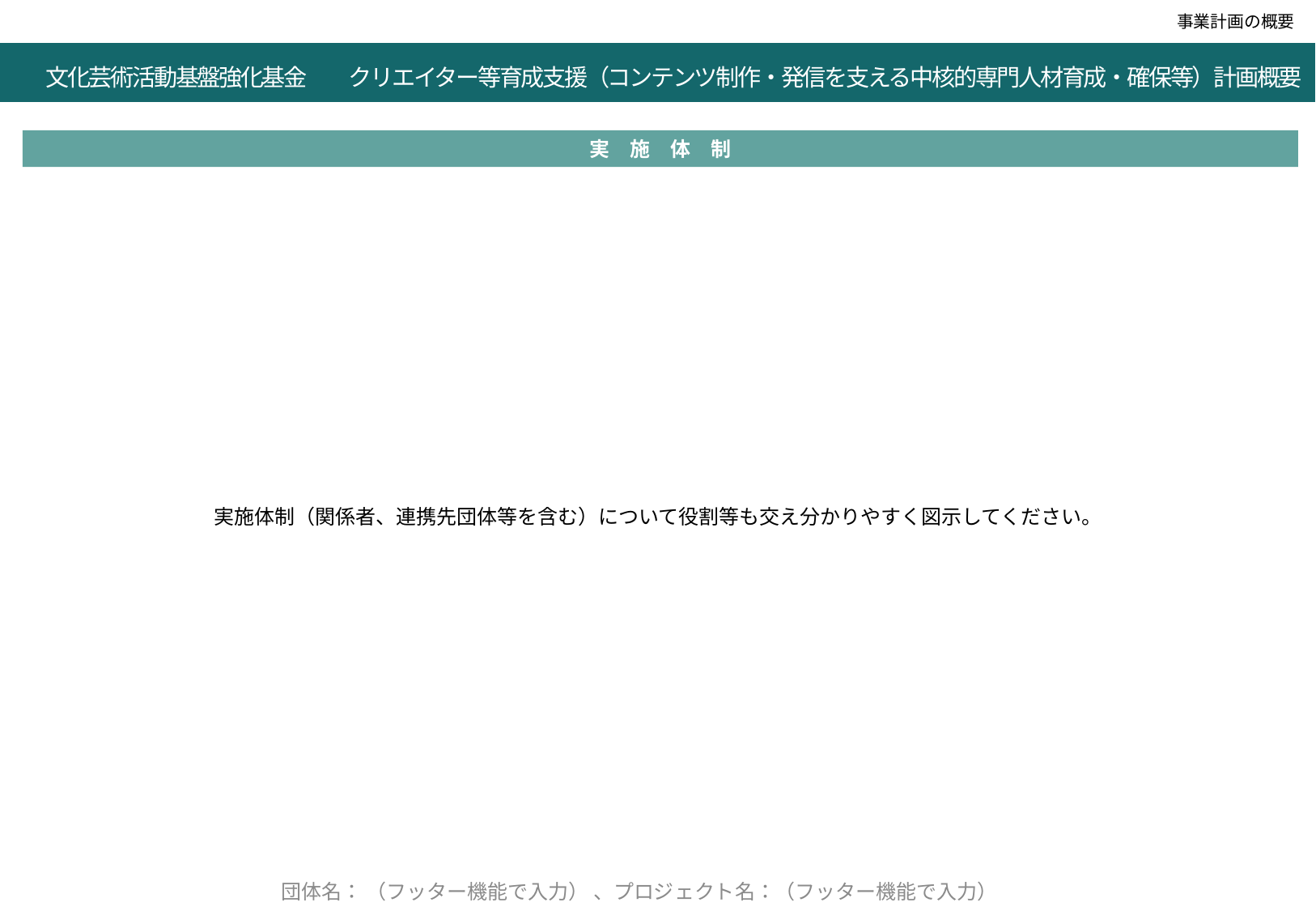

令和２年度「就職・転職支援のための大学リカレント教育推進事業（就職・転職支援のためのリカレント教育プログラムの開発・実施）」企画提案書（a：求職支援）(P4)
事業計画の概要
　文化芸術活動基盤強化基金　　クリエイター等育成支援（コンテンツ制作・発信を支える中核的専門人材育成・確保等）計画概要
実　施　体　制
実施体制（関係者、連携先団体等を含む）について役割等も交え分かりやすく図示してください。
←フッターを以後のページ全てに必ず記入
団体名： （フッター機能で入力） 、プロジェクト名：（フッター機能で入力）